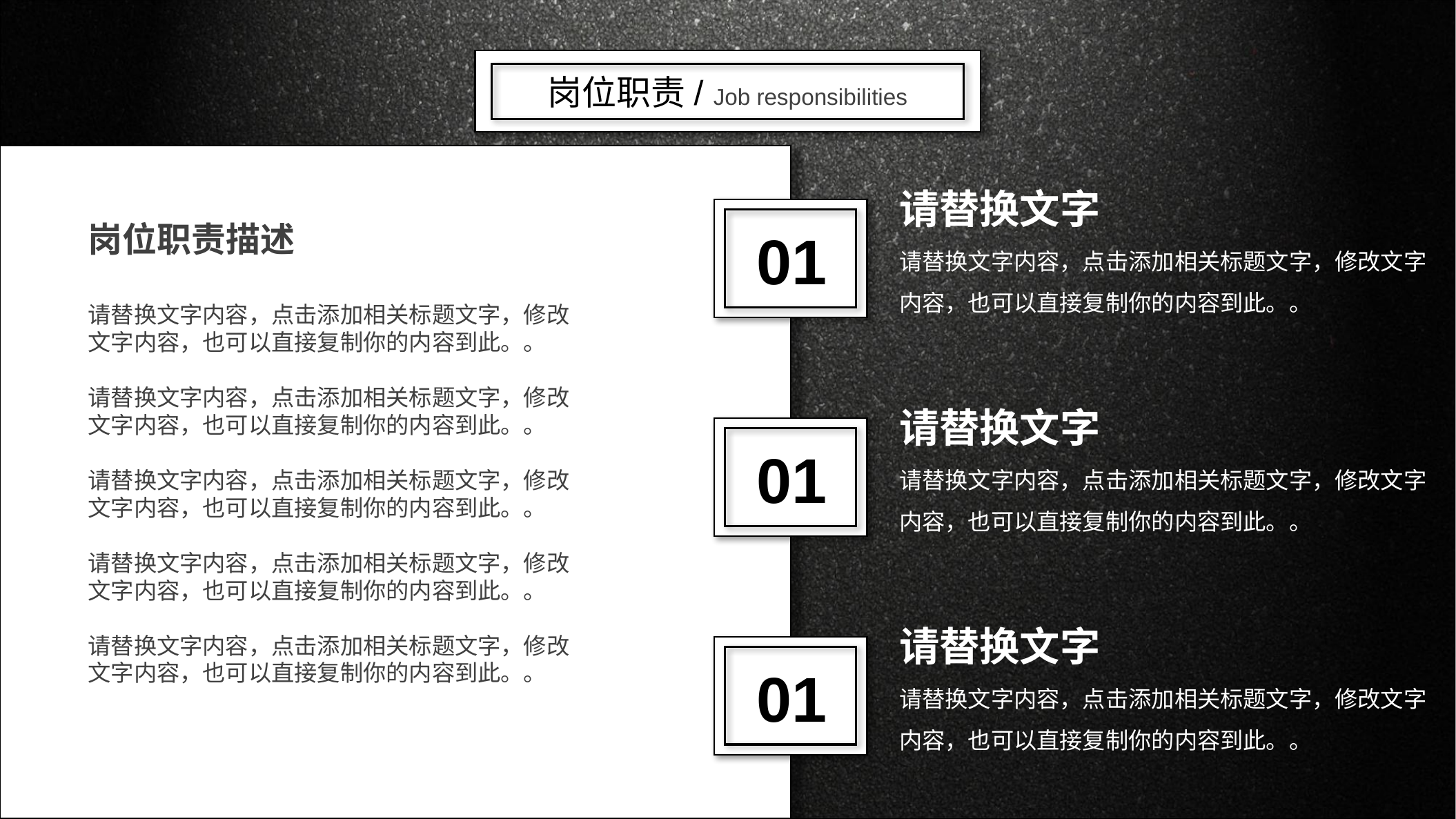

岗位职责/ Job responsibilities

请替换文字

岗位职责描述

请替换文字内容，点击添加相关标题文字，修改文字内容，也可以直接复制你的内容到此。。

请替换文字内容，点击添加相关标题文字，修改文字内容，也可以直接复制你的内容到此。。

请替换文字内容，点击添加相关标题文字，修改文字内容，也可以直接复制你的内容到此。。

请替换文字内容，点击添加相关标题文字，修改文字内容，也可以直接复制你的内容到此。。

请替换文字内容，点击添加相关标题文字，修改文字内容，也可以直接复制你的内容到此。。

01
请替换文字内容，点击添加相关标题文字，修改文字内容，也可以直接复制你的内容到此。。
请替换文字

01
请替换文字内容，点击添加相关标题文字，修改文字内容，也可以直接复制你的内容到此。。
请替换文字

01
请替换文字内容，点击添加相关标题文字，修改文字内容，也可以直接复制你的内容到此。。